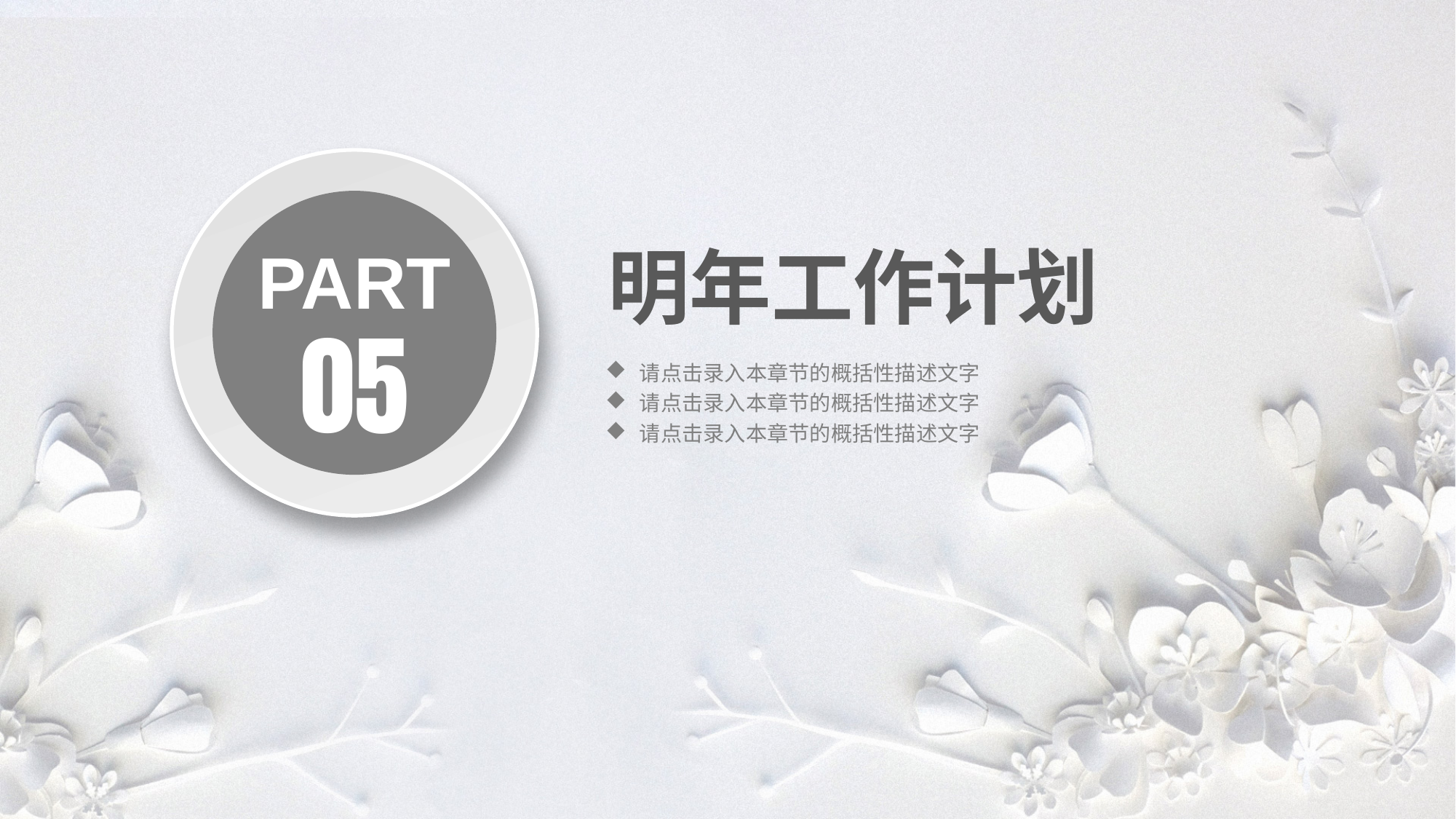

明年工作计划
PART
05
请点击录入本章节的概括性描述文字
请点击录入本章节的概括性描述文字
请点击录入本章节的概括性描述文字